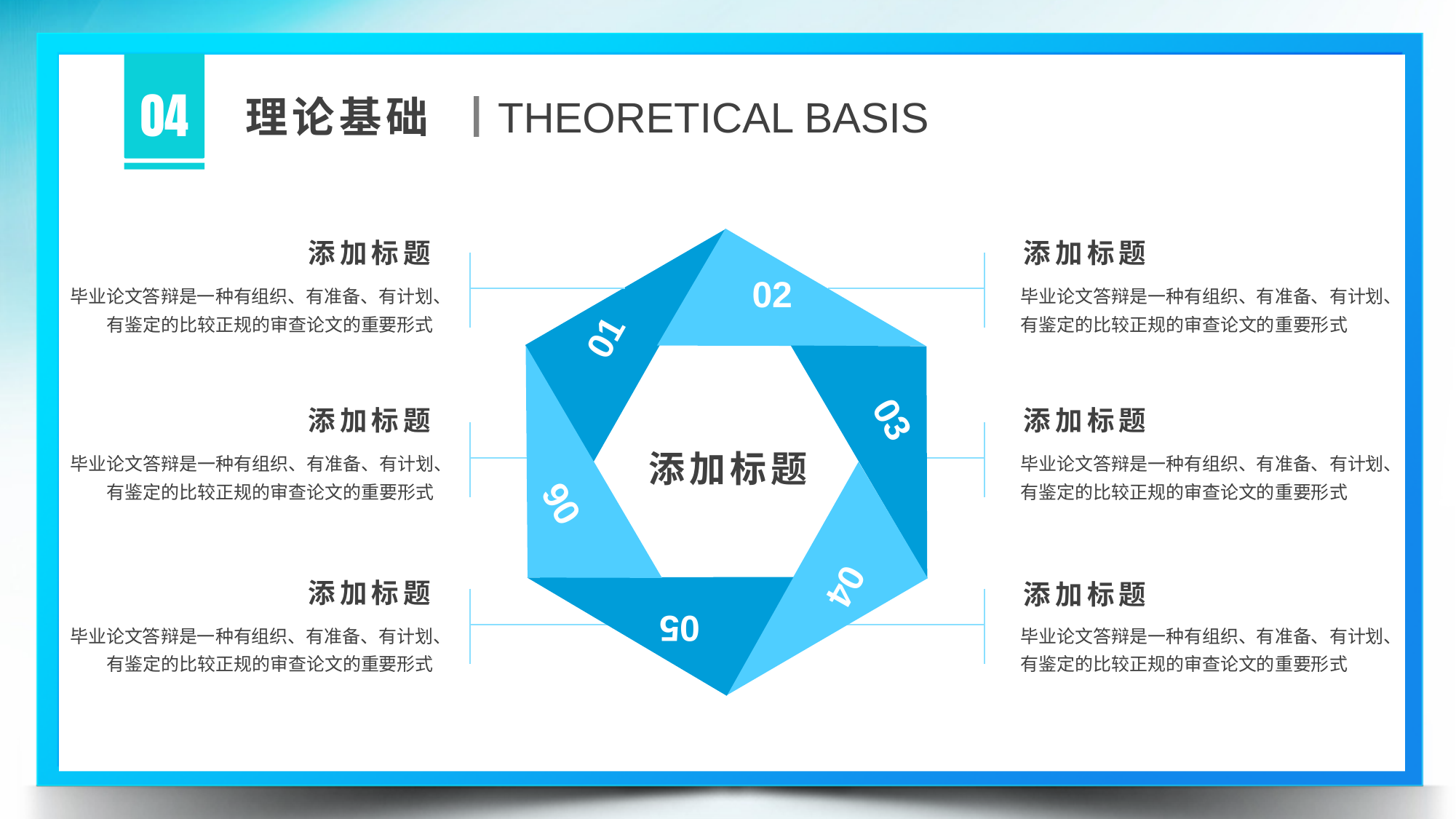

04

理论基础
THEORETICAL BASIS

02
添加标题
毕业论文答辩是一种有组织、有准备、有计划、有鉴定的比较正规的审查论文的重要形式
添加标题
毕业论文答辩是一种有组织、有准备、有计划、有鉴定的比较正规的审查论文的重要形式
01
添加标题
03
添加标题
毕业论文答辩是一种有组织、有准备、有计划、有鉴定的比较正规的审查论文的重要形式
添加标题
毕业论文答辩是一种有组织、有准备、有计划、有鉴定的比较正规的审查论文的重要形式
06
04
添加标题
毕业论文答辩是一种有组织、有准备、有计划、有鉴定的比较正规的审查论文的重要形式
添加标题
毕业论文答辩是一种有组织、有准备、有计划、有鉴定的比较正规的审查论文的重要形式
05